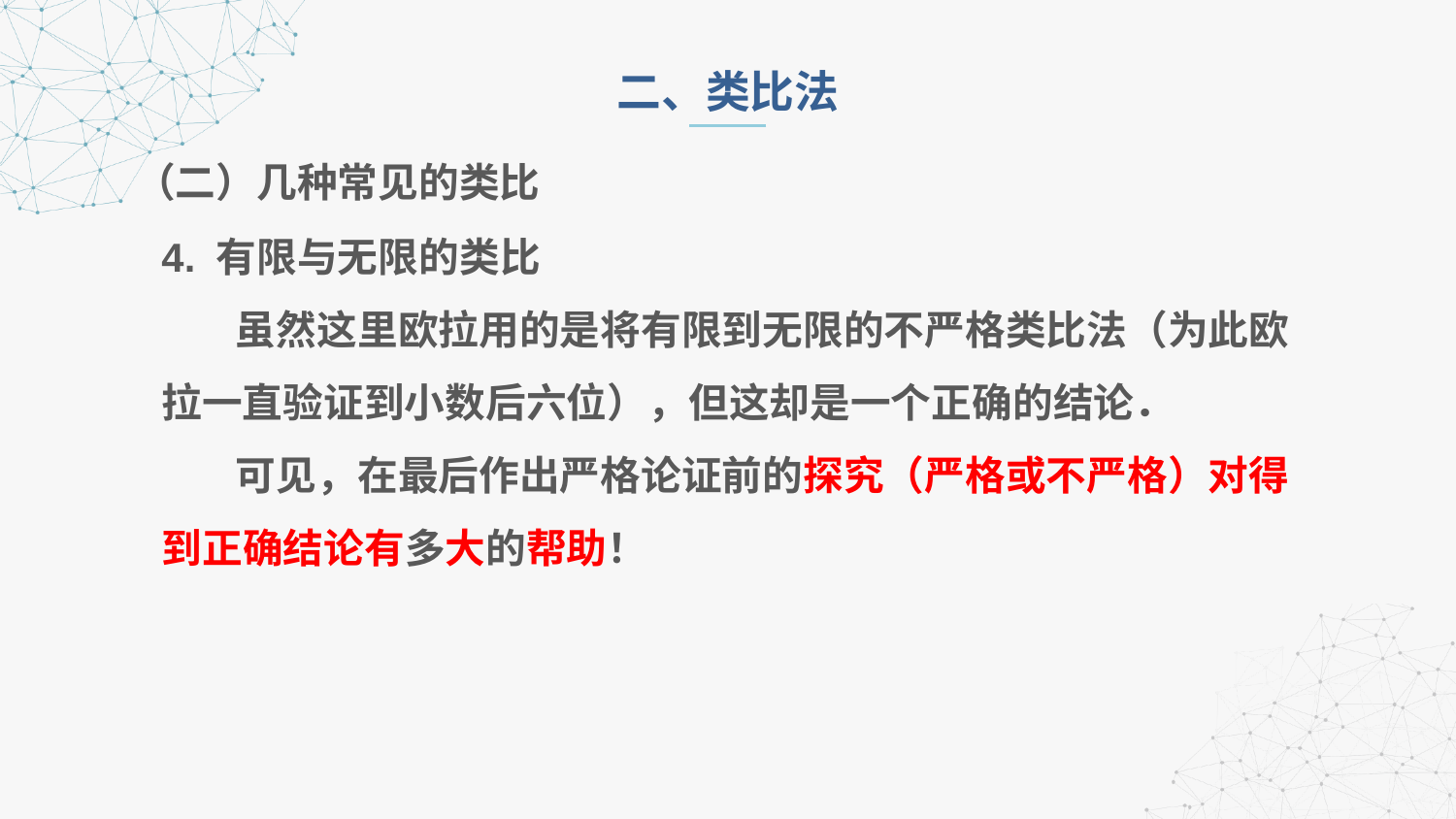

二、类比法
（二）几种常见的类比
4. 有限与无限的类比
       虽然这里欧拉用的是将有限到无限的不严格类比法（为此欧拉一直验证到小数后六位），但这却是一个正确的结论．
       可见，在最后作出严格论证前的探究（严格或不严格）对得到正确结论有多大的帮助！